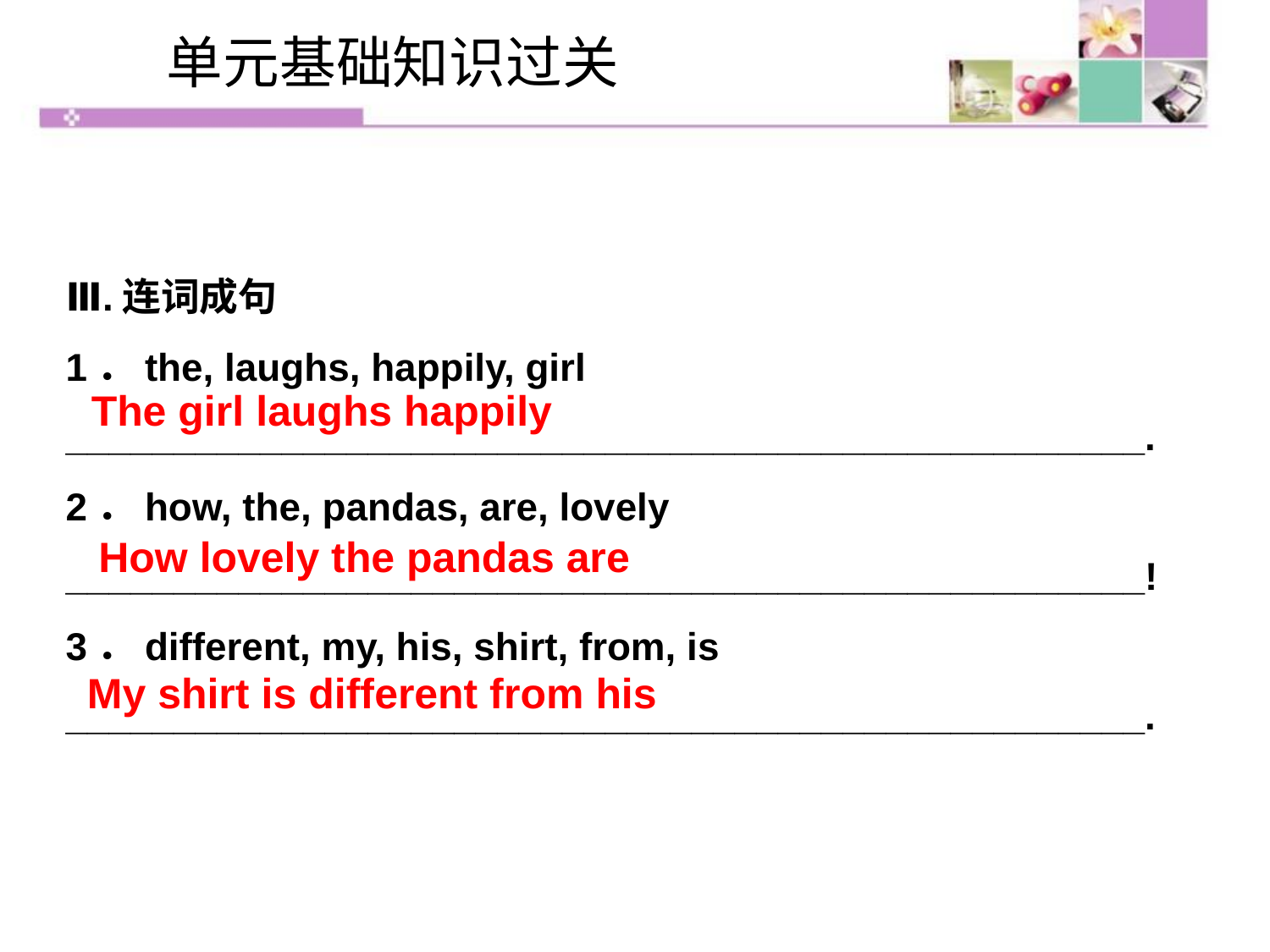

单元基础知识过关
Ⅲ.连词成句
1．the, laughs, happily, girl
__________________________________________________.
2．how, the, pandas, are, lovely
__________________________________________________!
3．different, my, his, shirt, from, is
__________________________________________________.
The girl laughs happily
How lovely the pandas are
My shirt is different from his